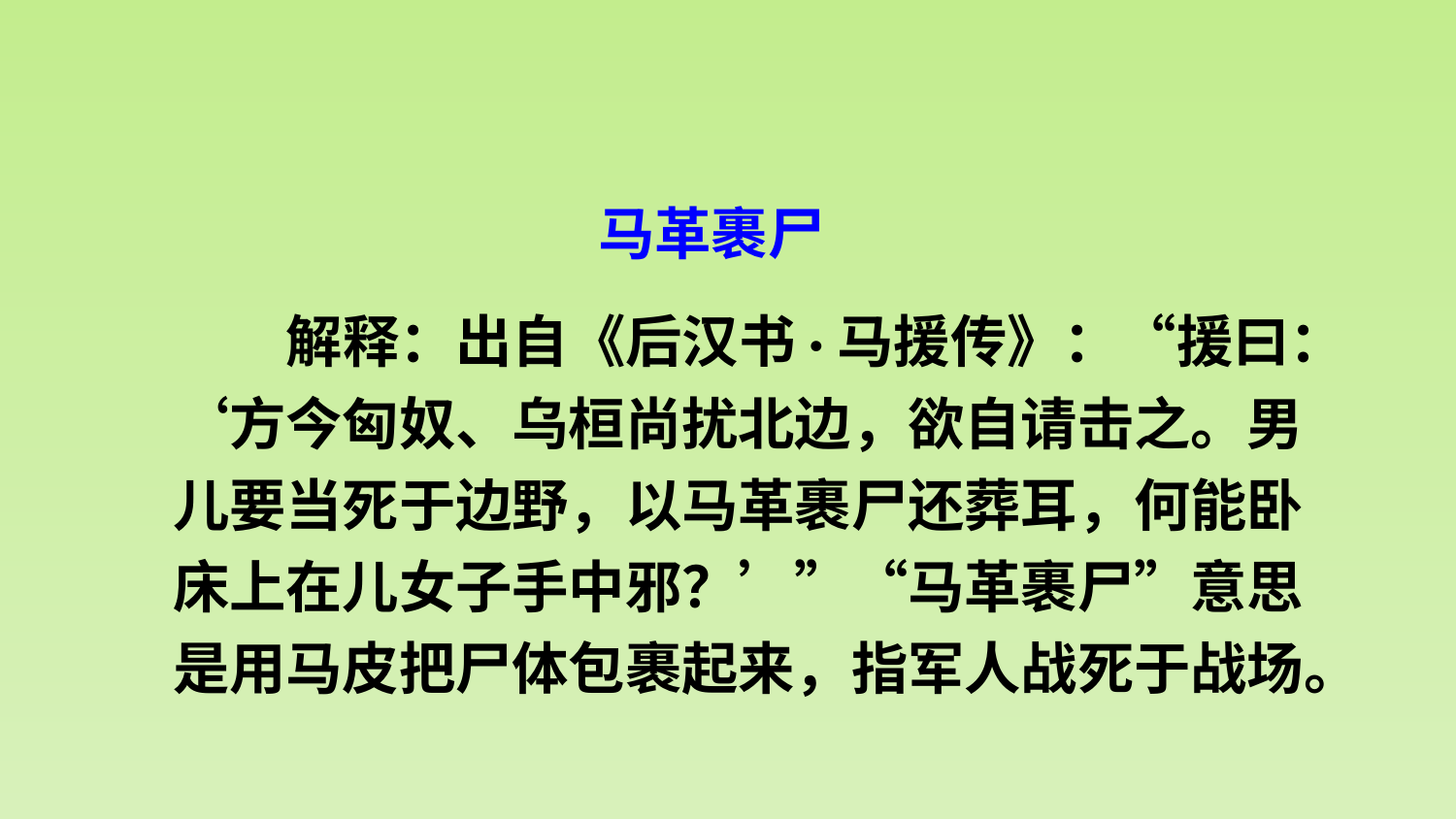

马革裹尸
解释：出自《后汉书·马援传》：“援曰：‘方今匈奴、乌桓尚扰北边，欲自请击之。男儿要当死于边野，以马革裹尸还葬耳，何能卧床上在儿女子手中邪？’”“马革裹尸”意思是用马皮把尸体包裹起来，指军人战死于战场。